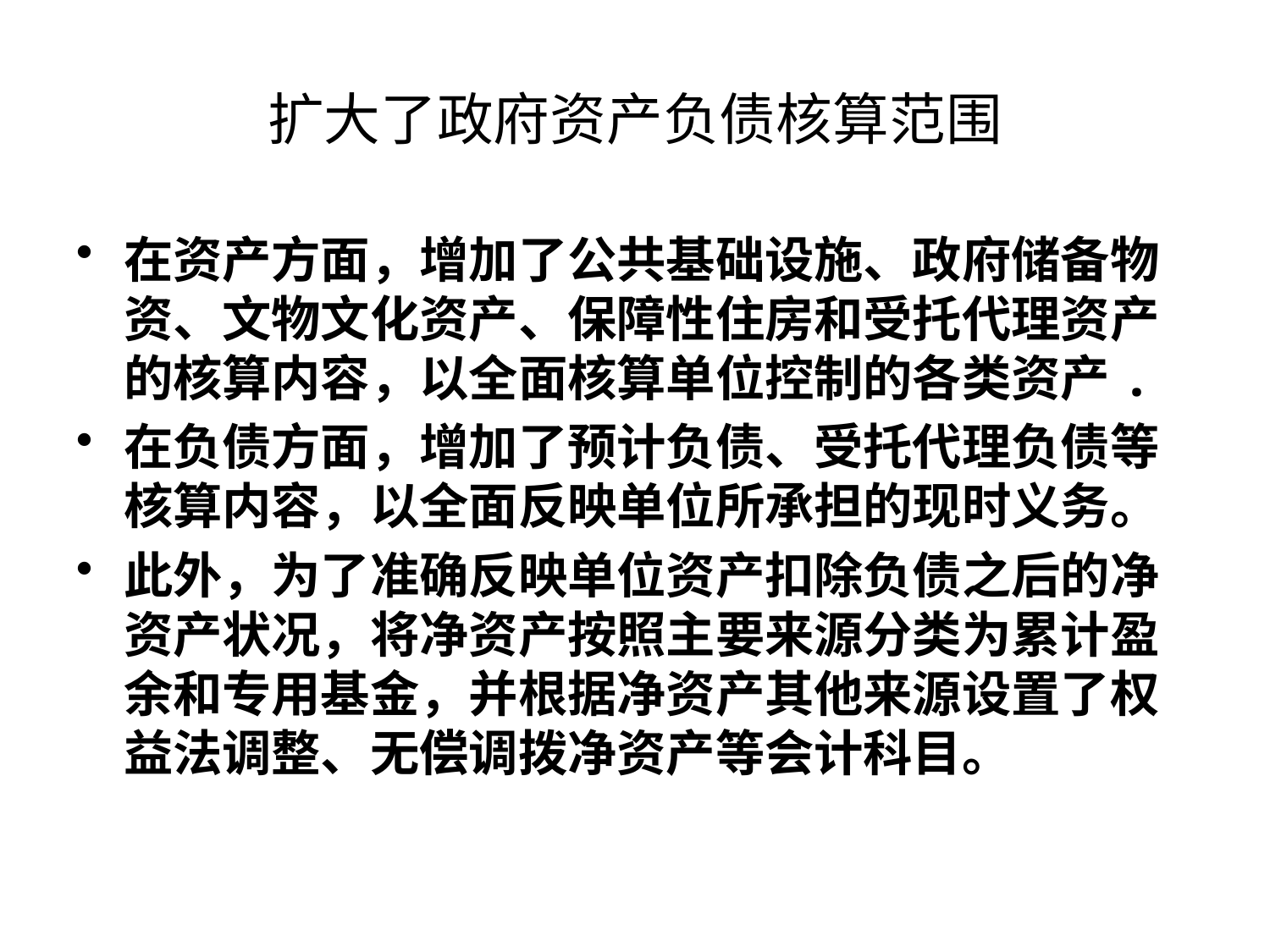

# 扩大了政府资产负债核算范围
在资产方面，增加了公共基础设施、政府储备物资、文物文化资产、保障性住房和受托代理资产的核算内容，以全面核算单位控制的各类资产.
在负债方面，增加了预计负债、受托代理负债等核算内容，以全面反映单位所承担的现时义务。
此外，为了准确反映单位资产扣除负债之后的净资产状况，将净资产按照主要来源分类为累计盈余和专用基金，并根据净资产其他来源设置了权益法调整、无偿调拨净资产等会计科目。